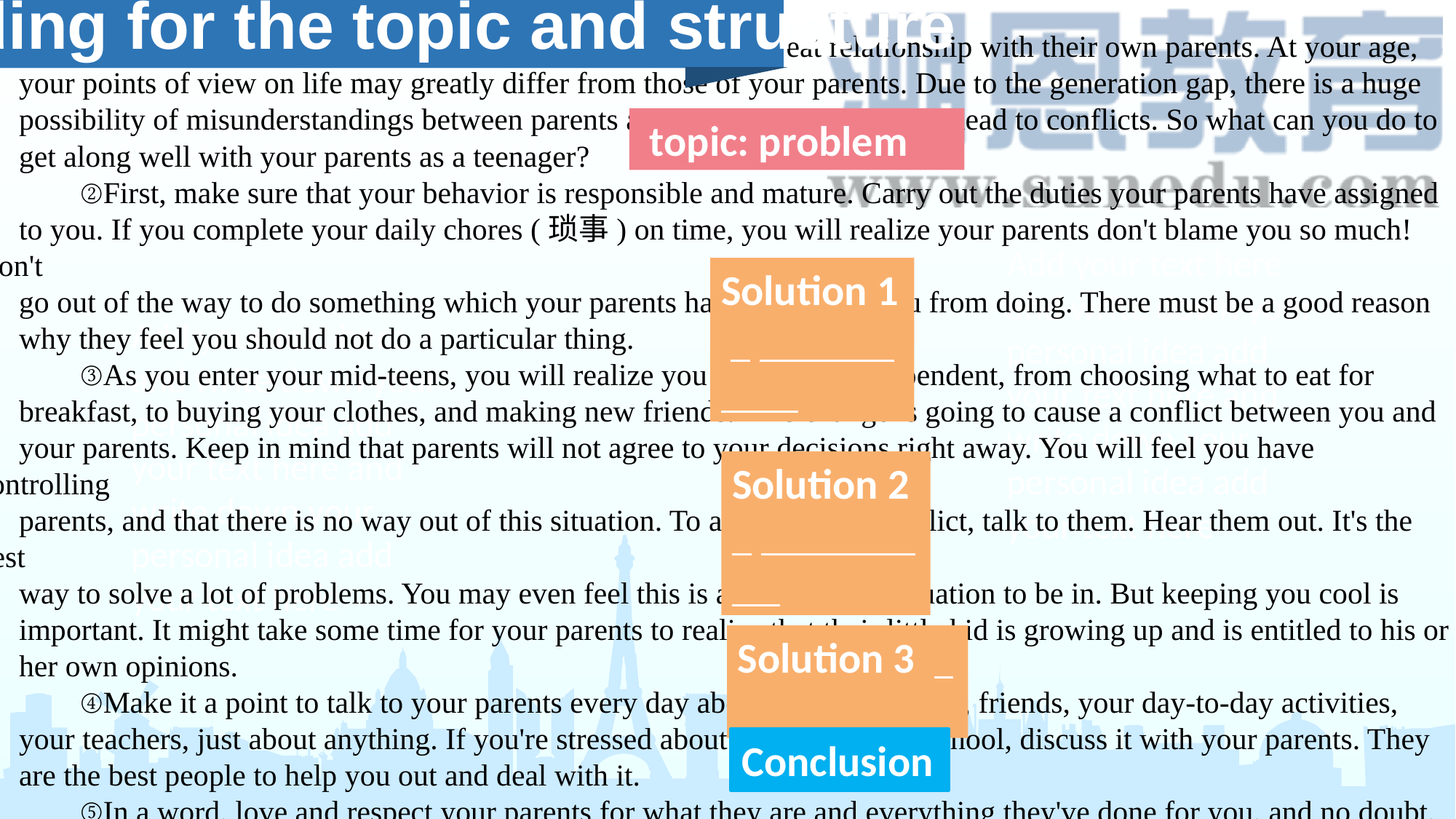

Reading for the topic and structure

        ①Not everyone is lucky and can claim that they share a great relationship with their own parents. At your age,
your points of view on life may greatly differ from those of your parents. Due to the generation gap, there is a huge
possibility of misunderstandings between parents and children. All these can lead to conflicts. So what can you do to
get along well with your parents as a teenager?
        ②First, make sure that your behavior is responsible and mature. Carry out the duties your parents have assigned
to you. If you complete your daily chores (琐事) on time, you will realize your parents don't blame you so much! Don't
go out of the way to do something which your parents have forbidden you from doing. There must be a good reason
why they feel you should not do a particular thing.
        ③As you enter your mid-teens, you will realize you want to be independent, from choosing what to eat for
breakfast, to buying your clothes, and making new friends. This change is going to cause a conflict between you and
your parents. Keep in mind that parents will not agree to your decisions right away. You will feel you have controlling
parents, and that there is no way out of this situation. To avoid further conflict, talk to them. Hear them out. It's the best
way to solve a lot of problems. You may even feel this is an impossible situation to be in. But keeping you cool is
important. It might take some time for your parents to realize that their little kid is growing up and is entitled to his or
her own opinions.
        ④Make it a point to talk to your parents every day about your school life, friends, your day-to-day activities,
your teachers, just about anything. If you're stressed about any problem at school, discuss it with your parents. They
are the best people to help you out and deal with it.
        ⑤In a word, love and respect your parents for what they are and everything they've done for you, and no doubt,
they'll in turn respect you for turning into responsible adults.

 topic: problem
Add your text here and write down your personal idea add your text here and write down your personal idea add your text here

Solution 1
Add your text here and write down your personal idea add your text here and write down your personal idea add your text here

Solution 2

Solution 3
Conclusion